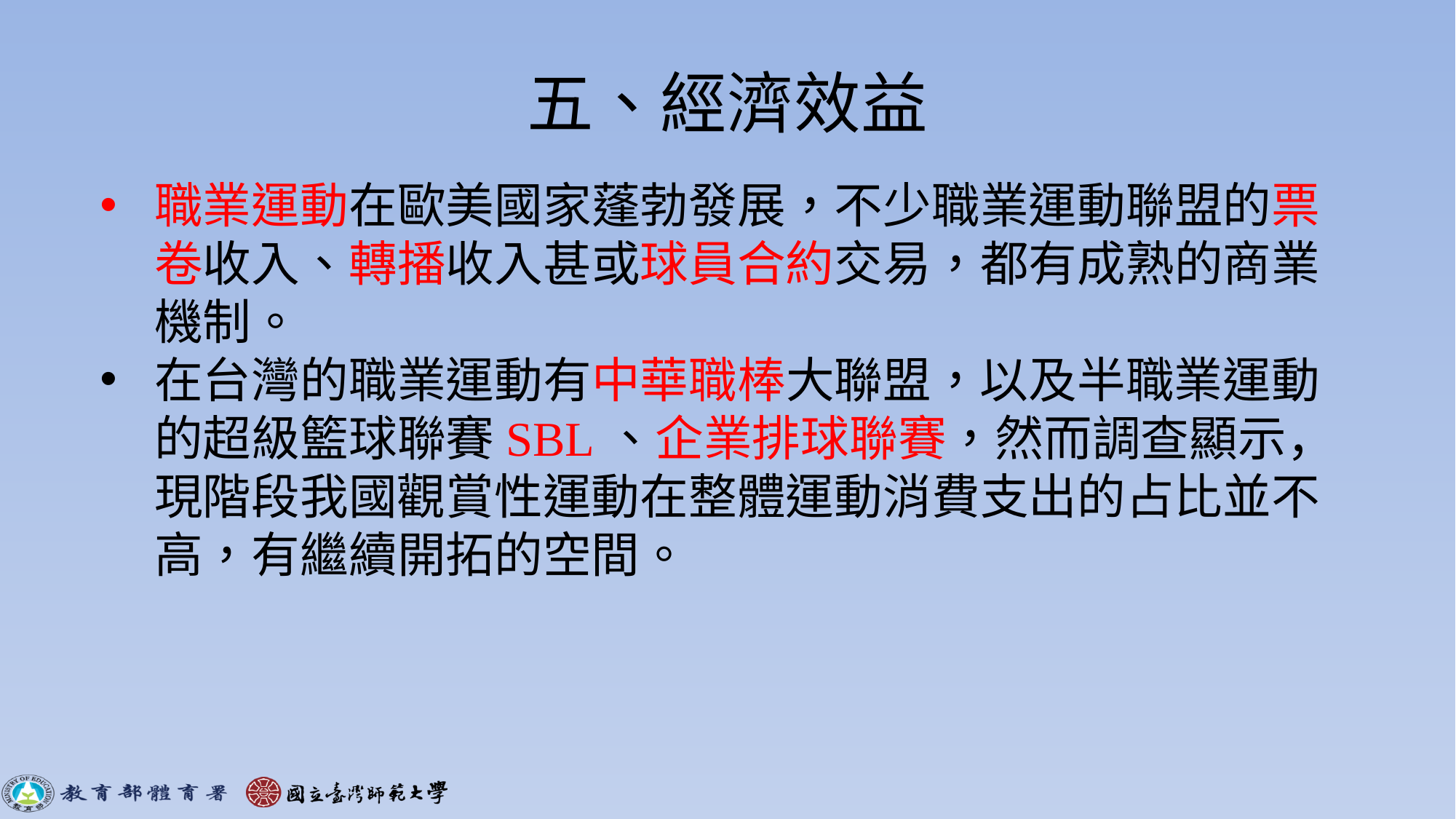

# 五、經濟效益
職業運動在歐美國家蓬勃發展，不少職業運動聯盟的票卷收入、轉播收入甚或球員合約交易，都有成熟的商業機制。
在台灣的職業運動有中華職棒大聯盟，以及半職業運動的超級籃球聯賽SBL、企業排球聯賽，然而調查顯示，現階段我國觀賞性運動在整體運動消費支出的占比並不高，有繼續開拓的空間。